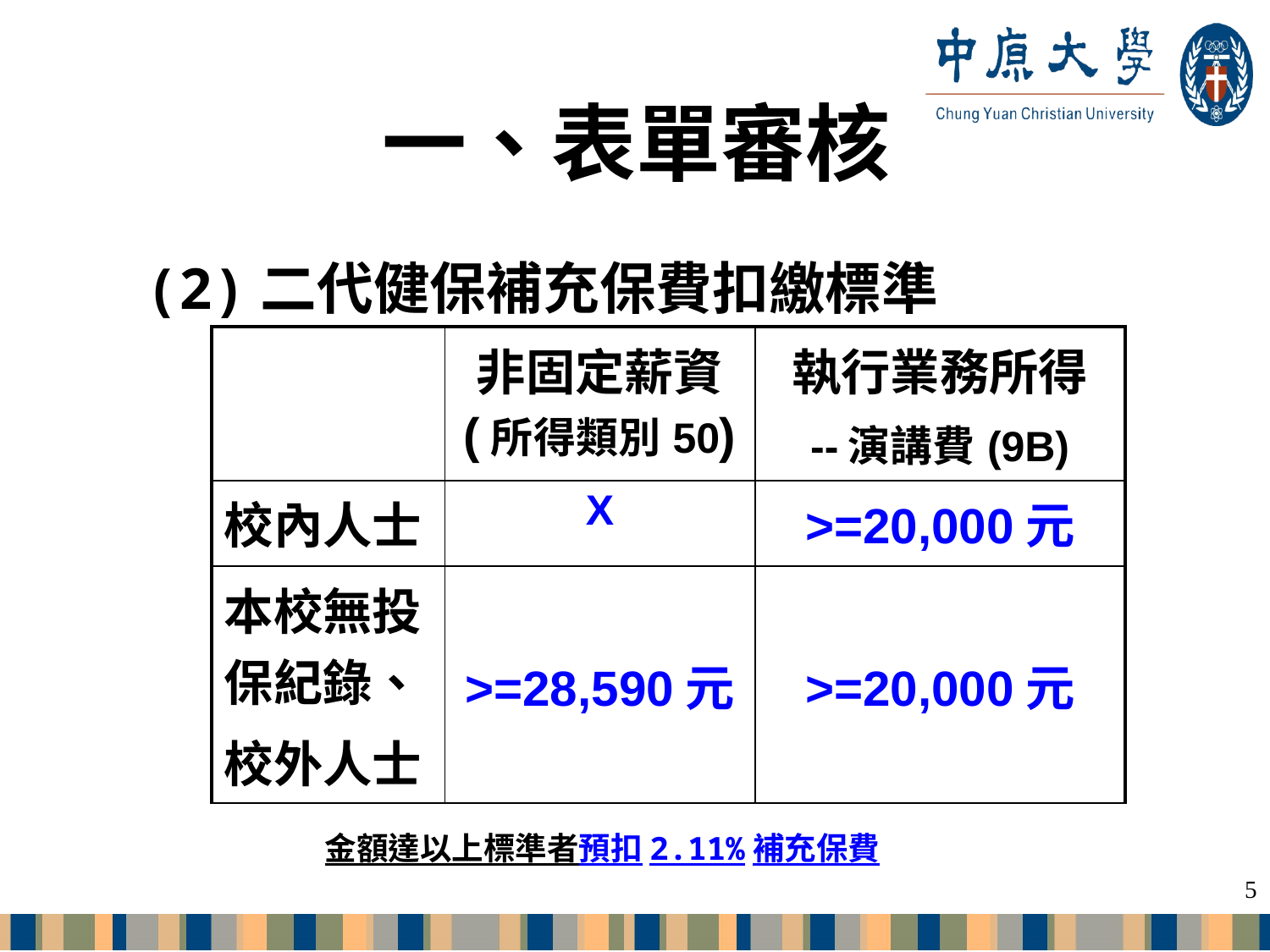

# 一、表單審核
  (2)二代健保補充保費扣繳標準

|  | 非固定薪資 (所得類別50) | 執行業務所得 --演講費(9B) |
| --- | --- | --- |
| 校內人士 | X | >=20,000元 |
| 本校無投保紀錄、 校外人士 | >=28,590元 | >=20,000元 |
金額達以上標準者預扣2.11%補充保費

5